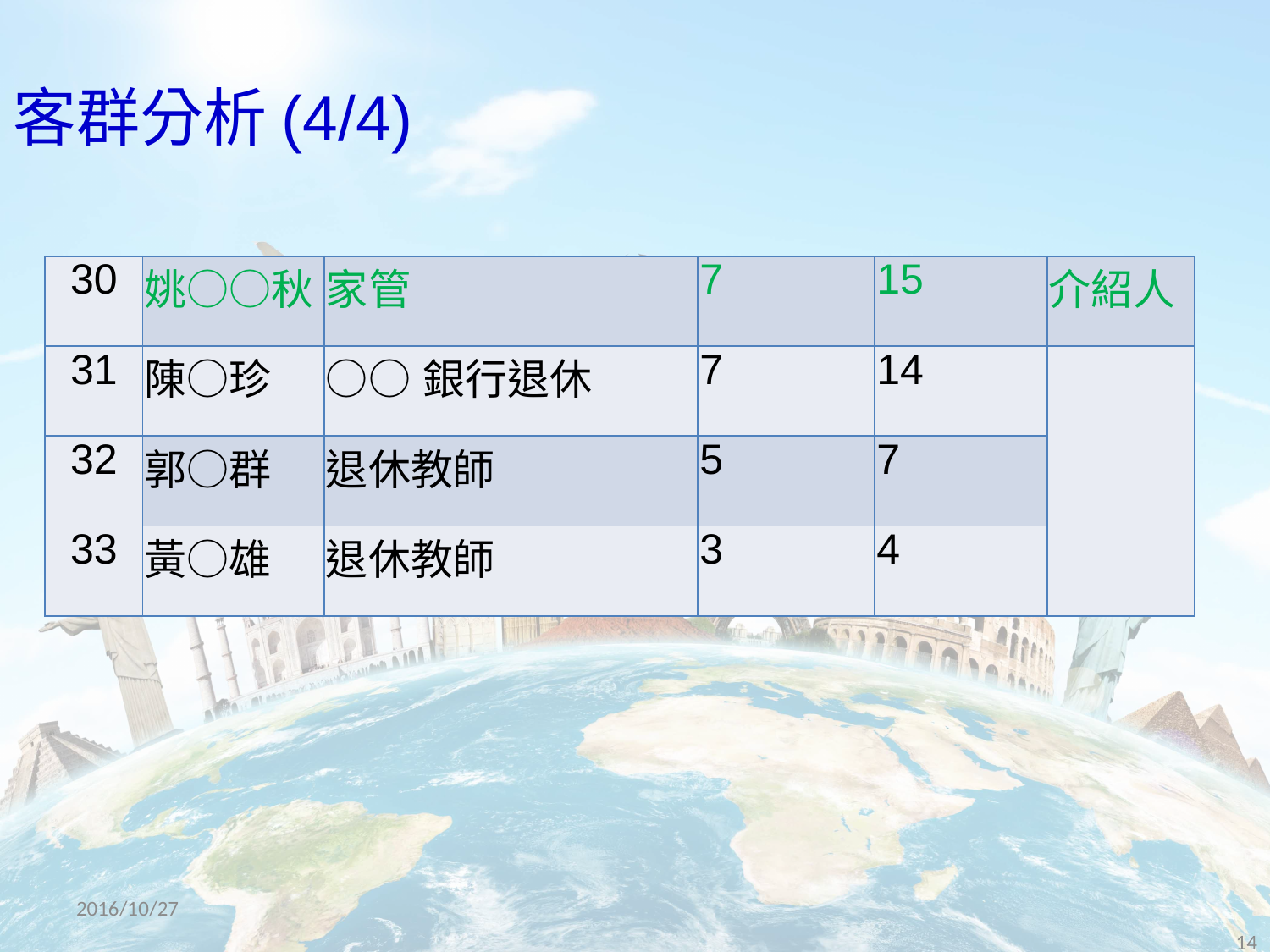

# 客群分析(4/4)
| 30 | 姚○○秋 | 家管 | 7 | 15 | 介紹人 |
| --- | --- | --- | --- | --- | --- |
| 31 | 陳○珍 | ○○銀行退休 | 7 | 14 |  |
| 32 | 郭○群 | 退休教師 | 5 | 7 |  |
| 33 | 黃○雄 | 退休教師 | 3 | 4 |  |
2016/10/27
14